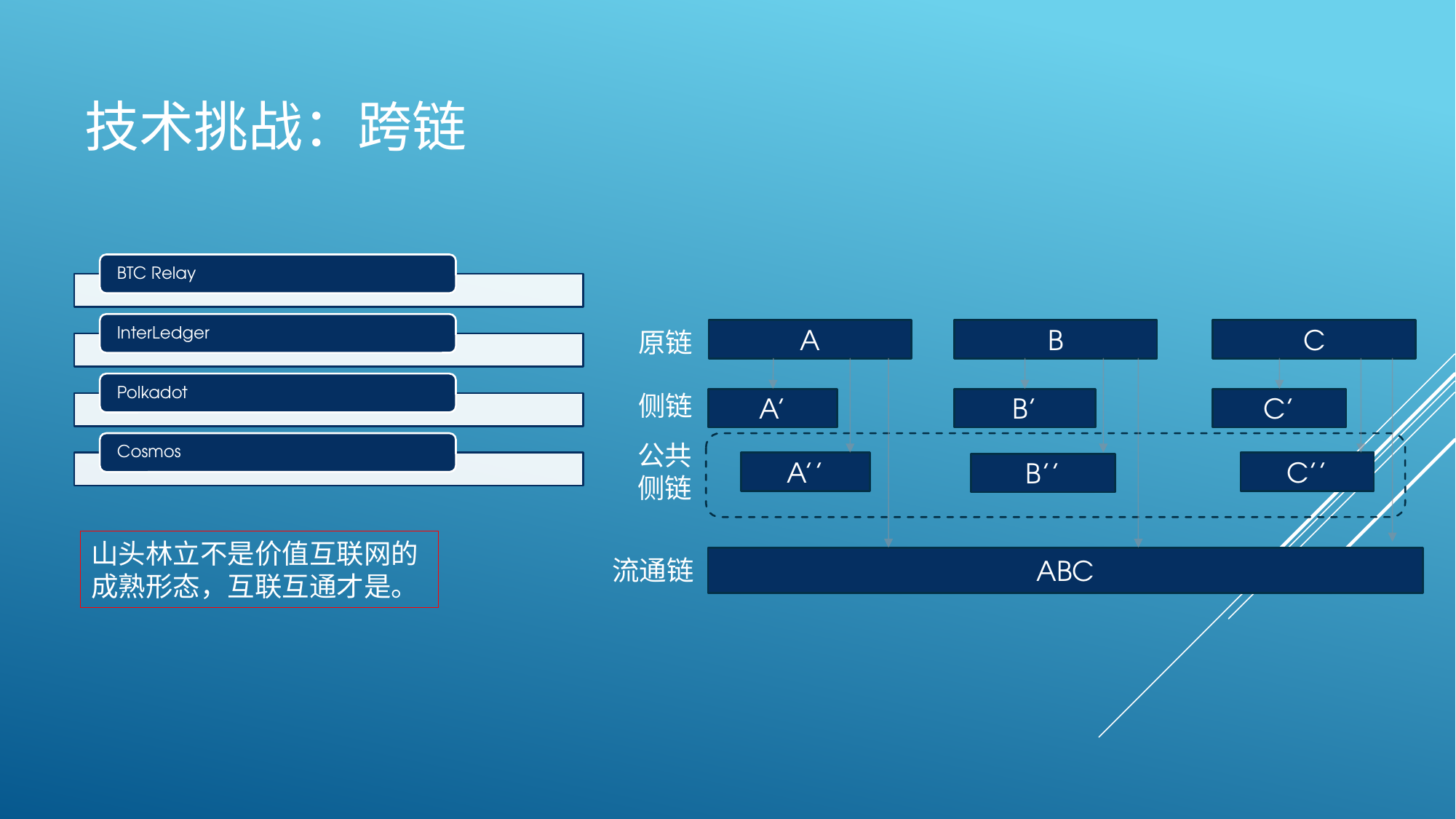

# 技术挑战：跨链
BTC Relay
InterLedger
Polkadot
Cosmos
原链
B
C
A
侧链
B’
C’
A’
公共侧链

A’’
C’’
B’’
山头林立不是价值互联网的成熟形态，互联互通才是。
ABC
流通链